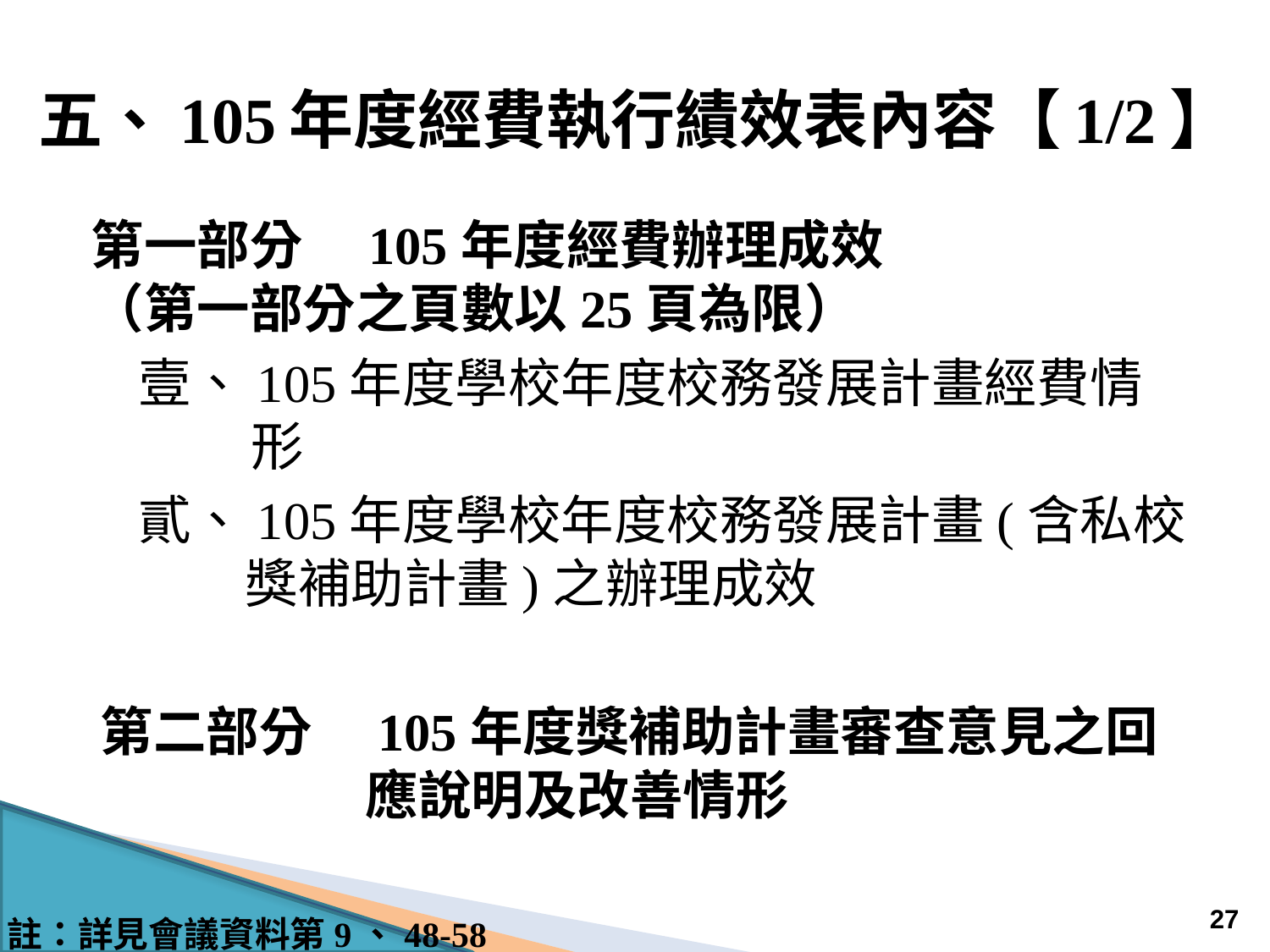

# 五、105年度經費執行績效表內容【1/2】
第一部分　105年度經費辦理成效
（第一部分之頁數以25頁為限）
壹、105年度學校年度校務發展計畫經費情形
貳、105年度學校年度校務發展計畫(含私校獎補助計畫)之辦理成效

第二部分　105年度獎補助計畫審查意見之回應說明及改善情形

27
註：詳見會議資料第9、48-58頁